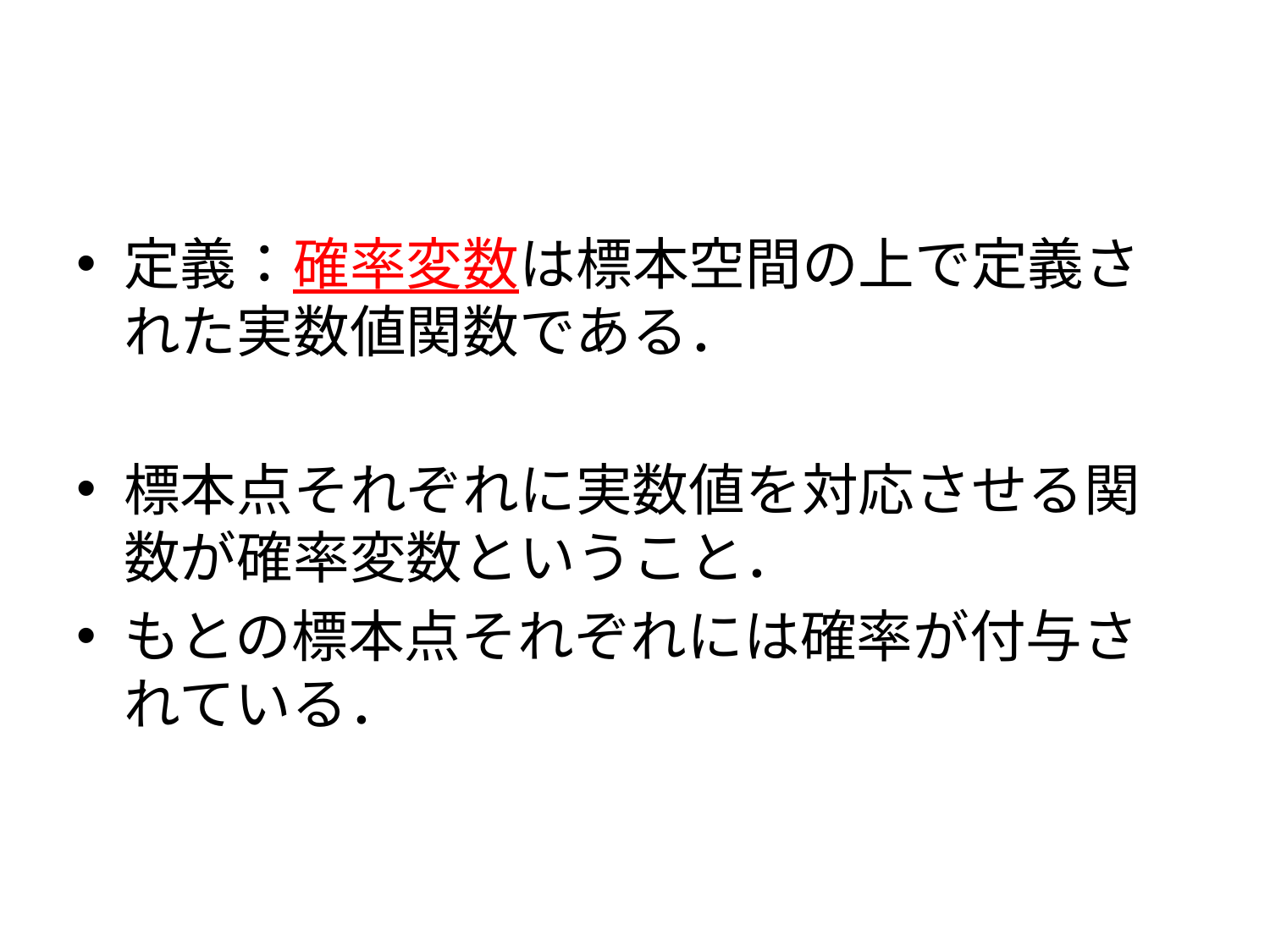

#
定義：確率変数は標本空間の上で定義された実数値関数である．

標本点それぞれに実数値を対応させる関数が確率変数ということ．
もとの標本点それぞれには確率が付与されている．